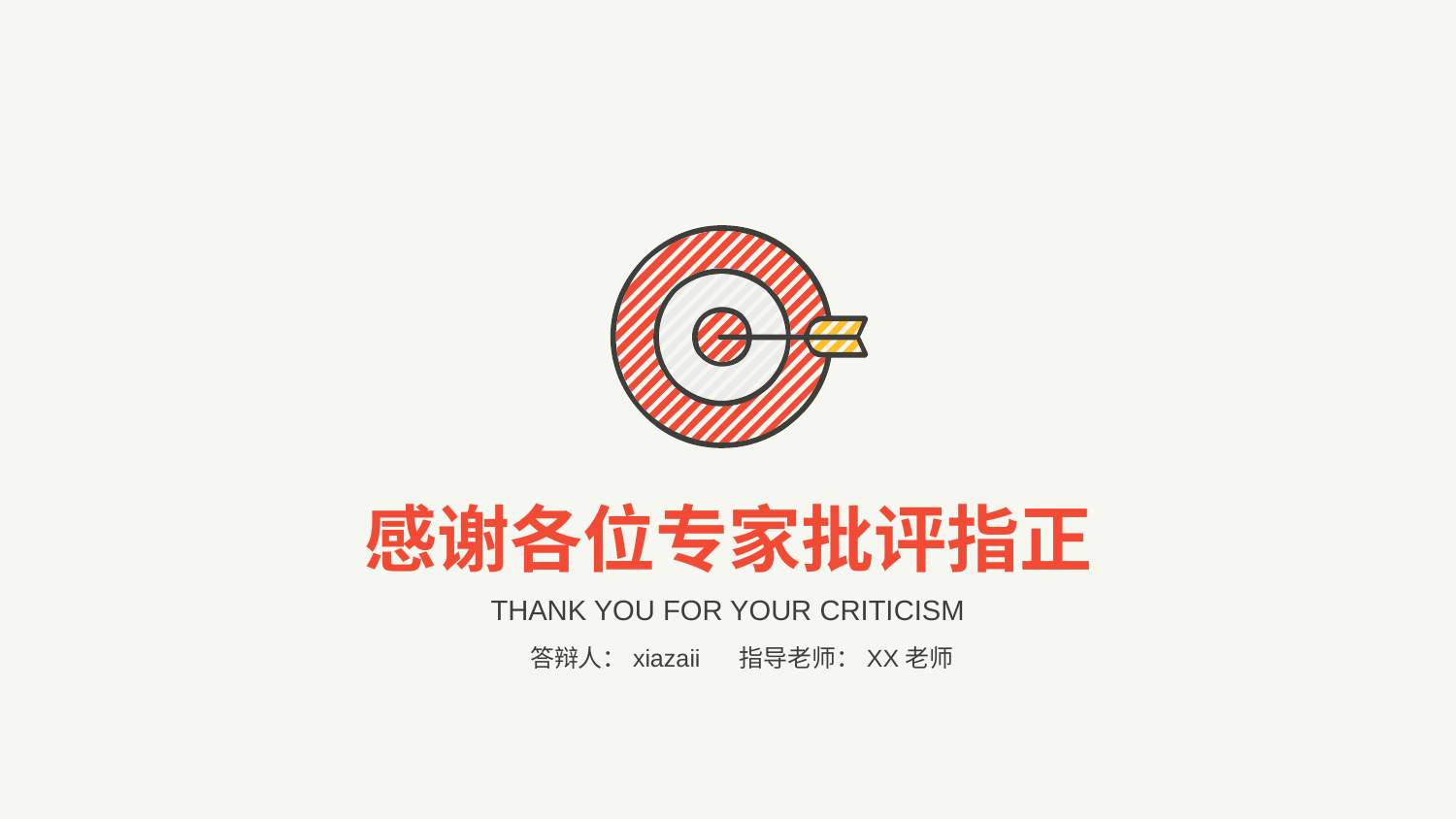

感谢各位专家批评指正
THANK YOU FOR YOUR CRITICISM
答辩人：xiazaii
指导老师：XX老师